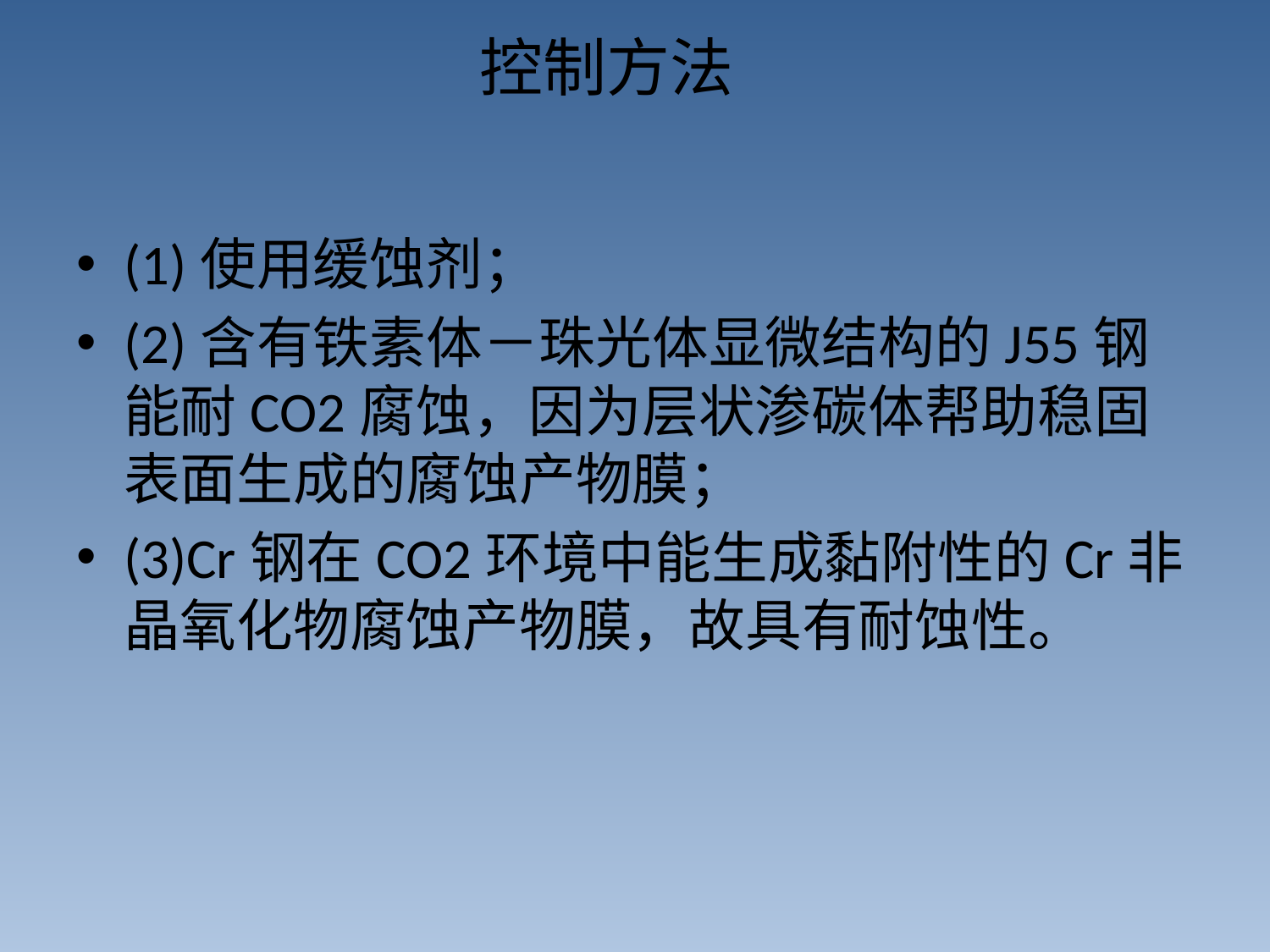

# 控制方法
(1)使用缓蚀剂；
(2)含有铁素体－珠光体显微结构的J55钢能耐CO2腐蚀，因为层状渗碳体帮助稳固表面生成的腐蚀产物膜；
(3)Cr钢在CO2环境中能生成黏附性的Cr非晶氧化物腐蚀产物膜，故具有耐蚀性。